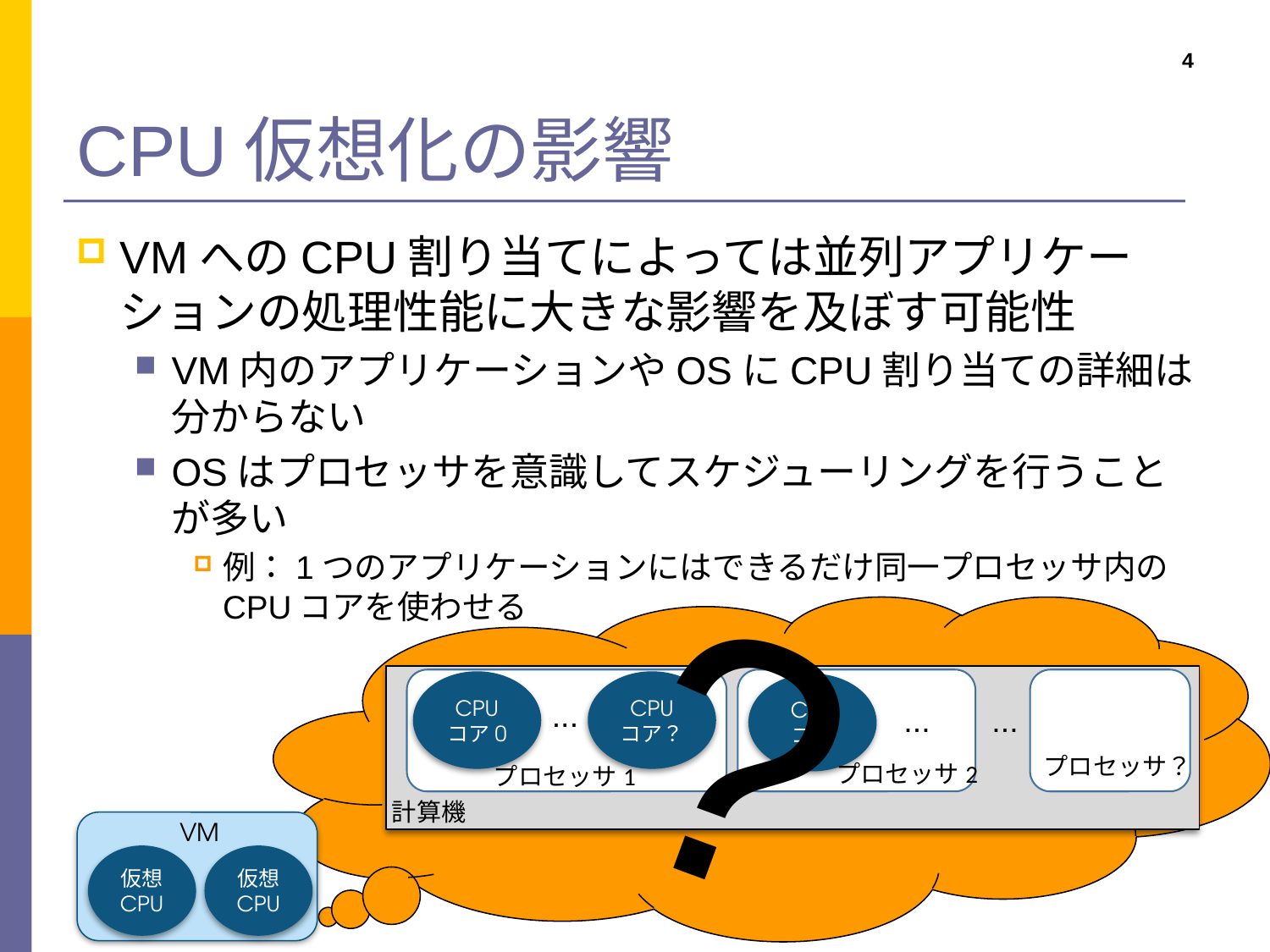

# CPU仮想化の影響
4
VMへのCPU割り当てによっては並列アプリケーションの処理性能に大きな影響を及ぼす可能性
VM内のアプリケーションやOSにCPU割り当ての詳細は分からない
OSはプロセッサを意識してスケジューリングを行うことが多い
例：1つのアプリケーションにはできるだけ同一プロセッサ内のCPUコアを使わせる

?

CPU
コア0
CPU
コア？
CPU
コア
...
...
...
プロセッサ？
プロセッサ2
プロセッサ1
計算機
VM

仮想
CPU
仮想
CPU